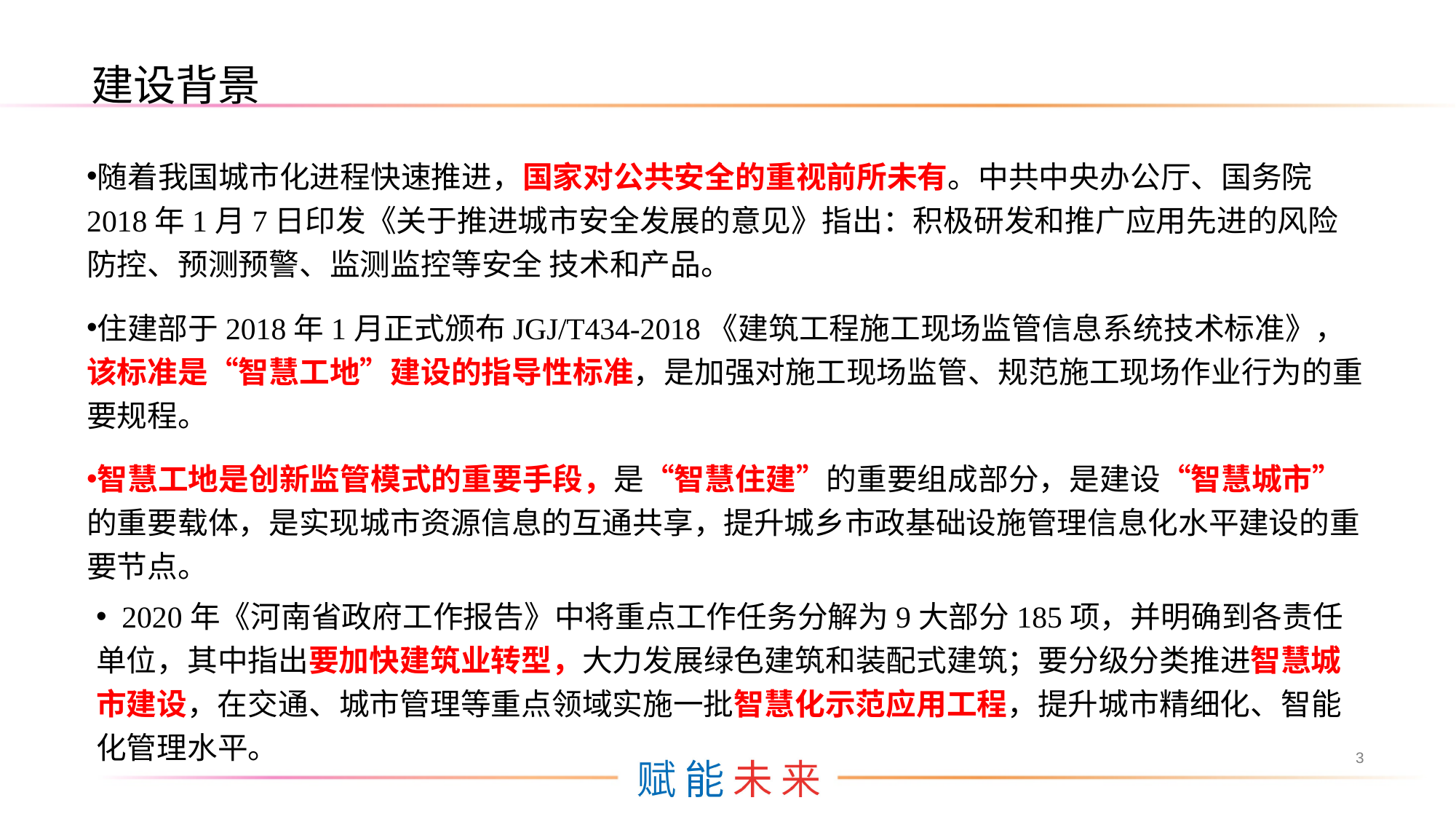

建设背景
随着我国城市化进程快速推进，国家对公共安全的重视前所未有。中共中央办公厅、国务院2018年1月7日印发《关于推进城市安全发展的意见》指出：积极研发和推广应用先进的风险防控、预测预警、监测监控等安全 技术和产品。
住建部于2018年1月正式颁布JGJ/T434-2018《建筑工程施工现场监管信息系统技术标准》，该标准是“智慧工地”建设的指导性标准，是加强对施工现场监管、规范施工现场作业行为的重要规程。
智慧工地是创新监管模式的重要手段，是“智慧住建”的重要组成部分，是建设“智慧城市”的重要载体，是实现城市资源信息的互通共享，提升城乡市政基础设施管理信息化水平建设的重要节点。
  2020年《河南省政府工作报告》中将重点工作任务分解为9大部分185项，并明确到各责任单位，其中指出要加快建筑业转型，大力发展绿色建筑和装配式建筑；要分级分类推进智慧城市建设，在交通、城市管理等重点领域实施一批智慧化示范应用工程，提升城市精细化、智能化管理水平。
3